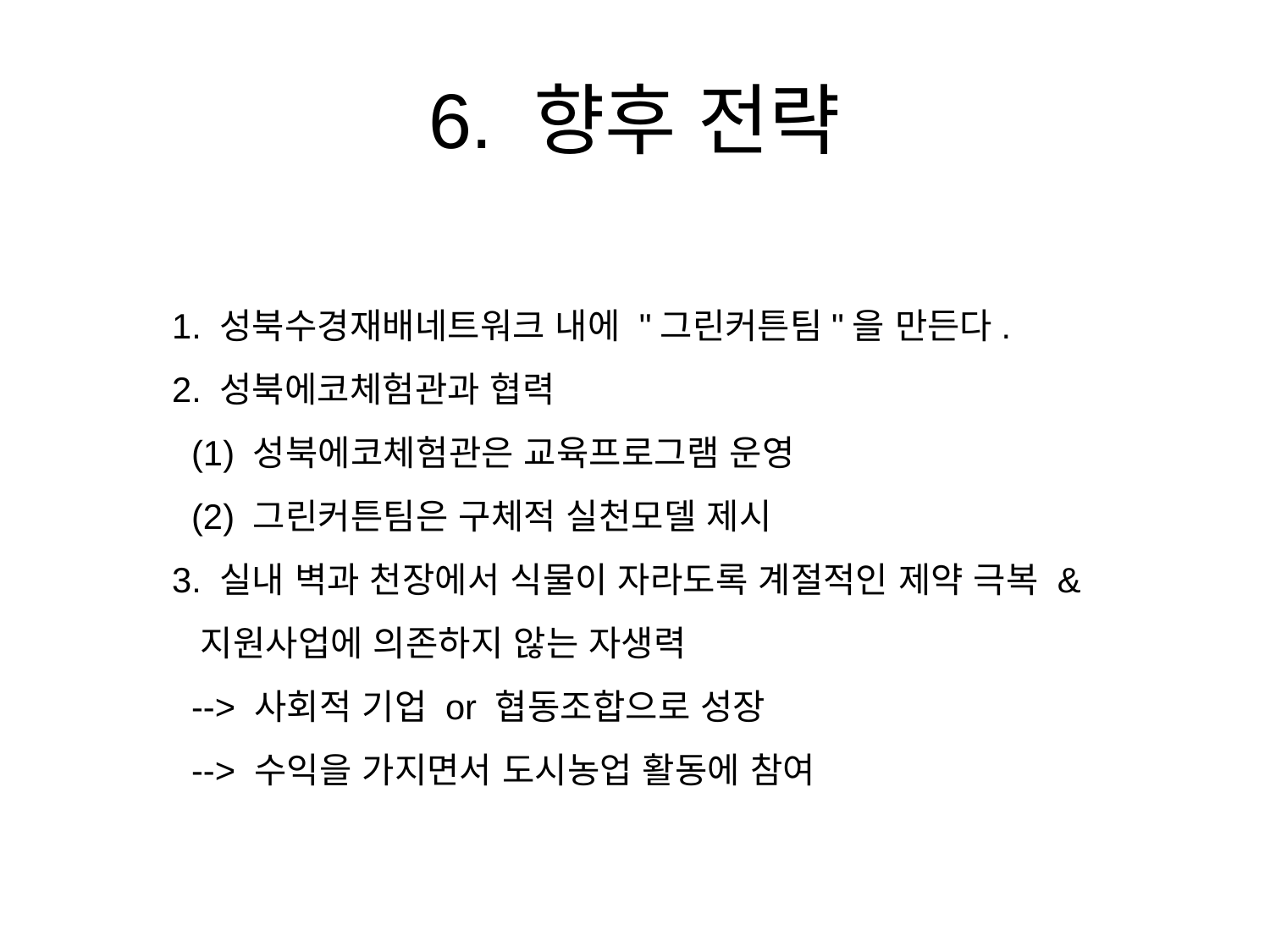

# 6. 향후 전략
1. 성북수경재배네트워크 내에 "그린커튼팀"을 만든다.
2. 성북에코체험관과 협력
  (1) 성북에코체험관은 교육프로그램 운영
  (2) 그린커튼팀은 구체적 실천모델 제시
3. 실내 벽과 천장에서 식물이 자라도록 계절적인 제약 극복 &
  지원사업에 의존하지 않는 자생력
  --> 사회적 기업 or 협동조합으로 성장
  --> 수익을 가지면서 도시농업 활동에 참여